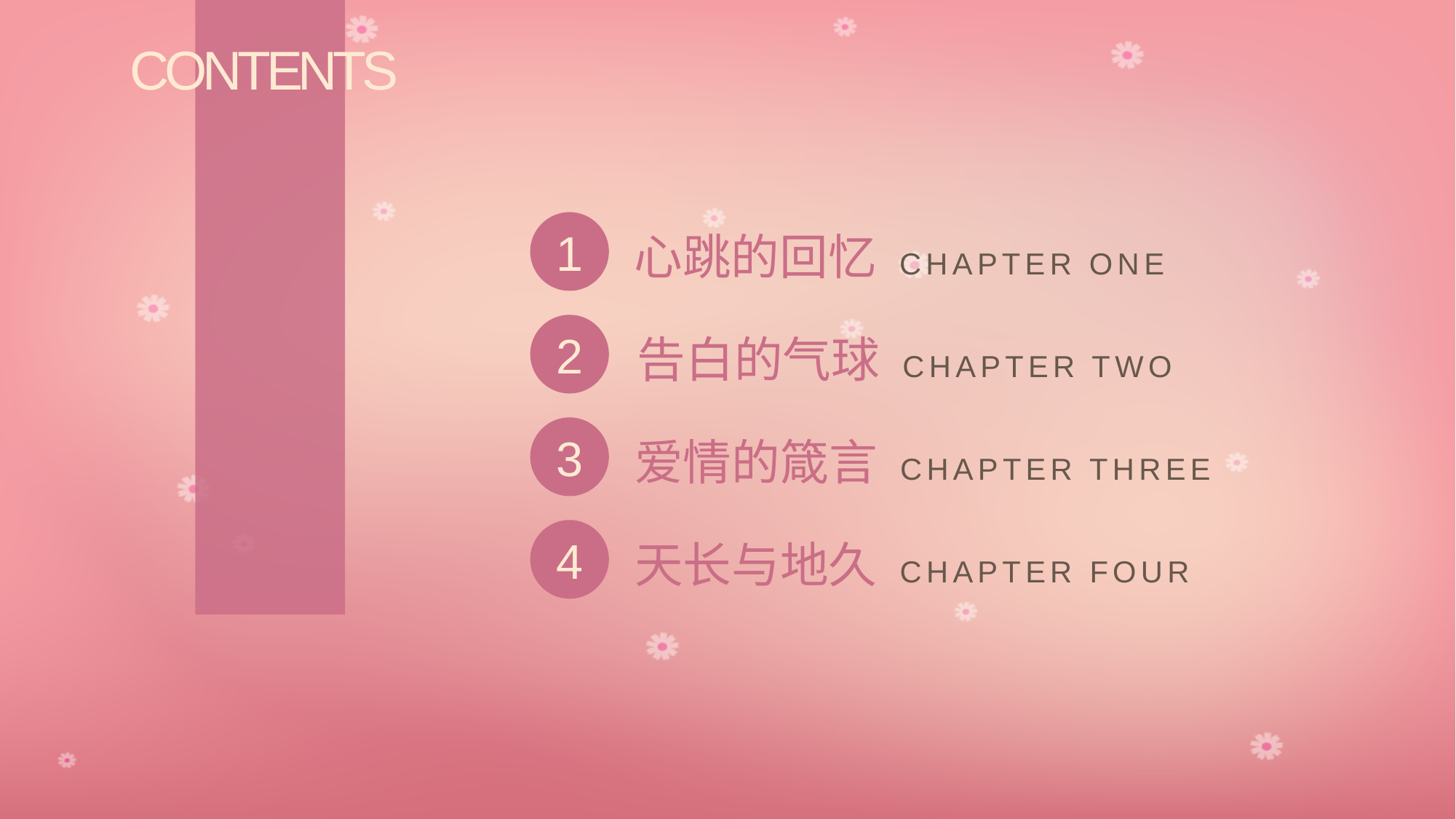

CONTENTS
1
心跳的回忆 CHAPTER ONE
2
告白的气球 CHAPTER TWO
3
爱情的箴言 CHAPTER THREE
4
天长与地久 CHAPTER FOUR